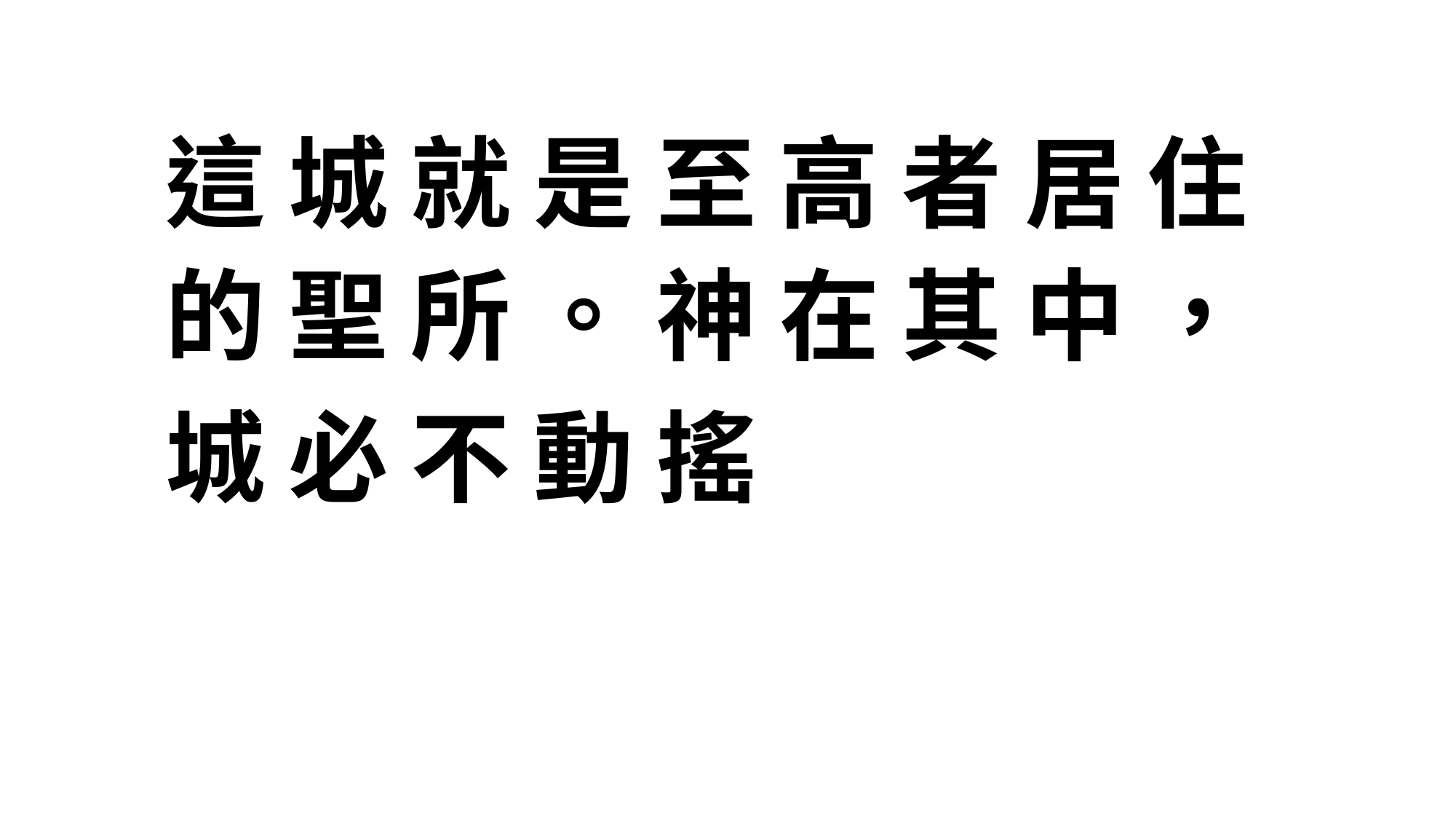

這 城 就 是 至 高 者 居 住 的 聖 所 。 神 在 其 中 ， 城 必 不 動 搖